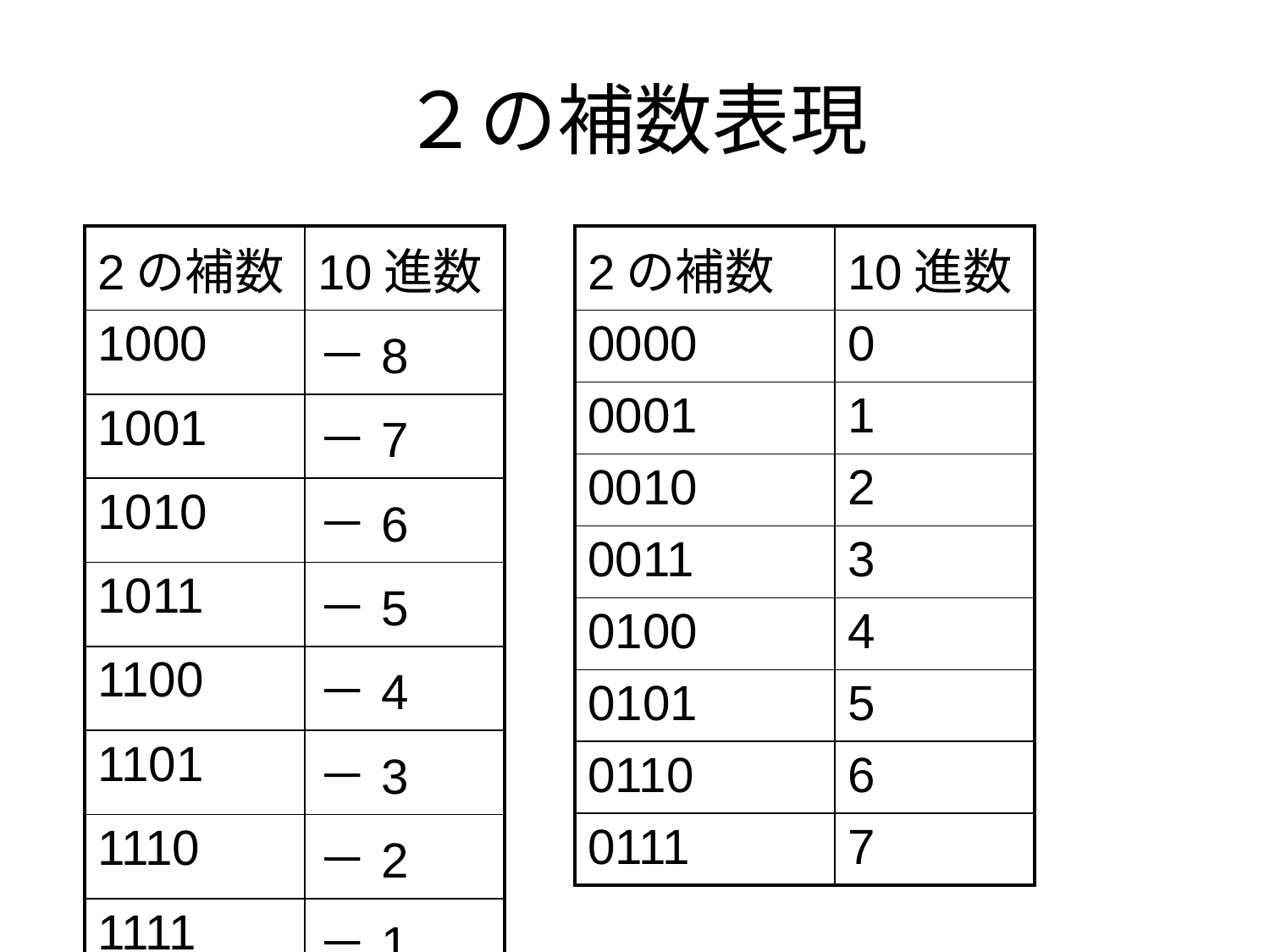

# ２の補数表現
| 2の補数 | 10進数 |
| --- | --- |
| 1000 | －8 |
| 1001 | －7 |
| 1010 | －6 |
| 1011 | －5 |
| 1100 | －4 |
| 1101 | －3 |
| 1110 | －2 |
| 1111 | －1 |
| 2の補数 | 10進数 |
| --- | --- |
| 0000 | 0 |
| 0001 | 1 |
| 0010 | 2 |
| 0011 | 3 |
| 0100 | 4 |
| 0101 | 5 |
| 0110 | 6 |
| 0111 | 7 |